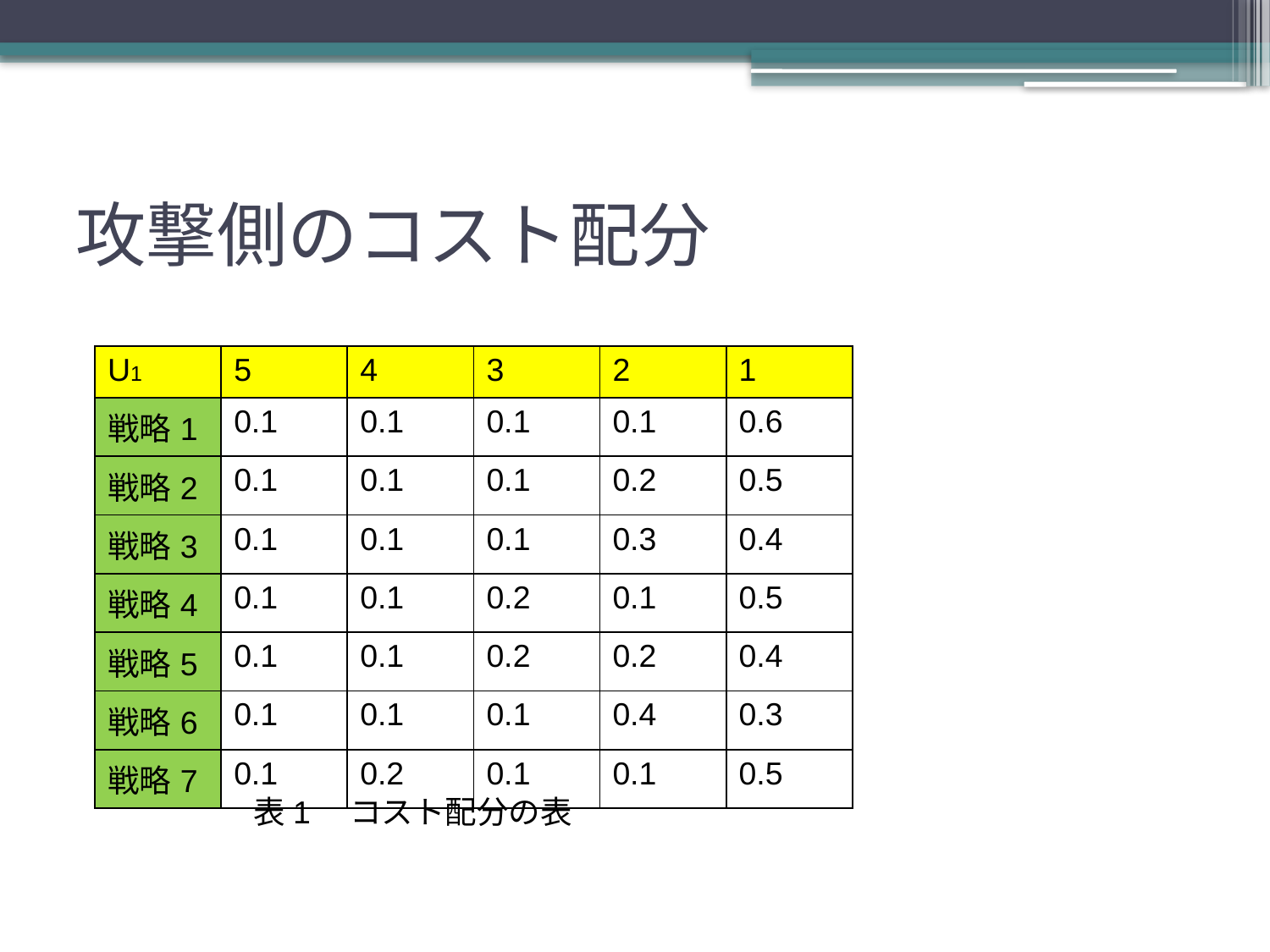

# 攻撃側のコスト配分
| U1 | 5 | 4 | 3 | 2 | 1 |
| --- | --- | --- | --- | --- | --- |
| 戦略1 | 0.1 | 0.1 | 0.1 | 0.1 | 0.6 |
| 戦略2 | 0.1 | 0.1 | 0.1 | 0.2 | 0.5 |
| 戦略3 | 0.1 | 0.1 | 0.1 | 0.3 | 0.4 |
| 戦略4 | 0.1 | 0.1 | 0.2 | 0.1 | 0.5 |
| 戦略5 | 0.1 | 0.1 | 0.2 | 0.2 | 0.4 |
| 戦略6 | 0.1 | 0.1 | 0.1 | 0.4 | 0.3 |
| 戦略7 | 0.1 | 0.2 | 0.1 | 0.1 | 0.5 |
表1　コスト配分の表